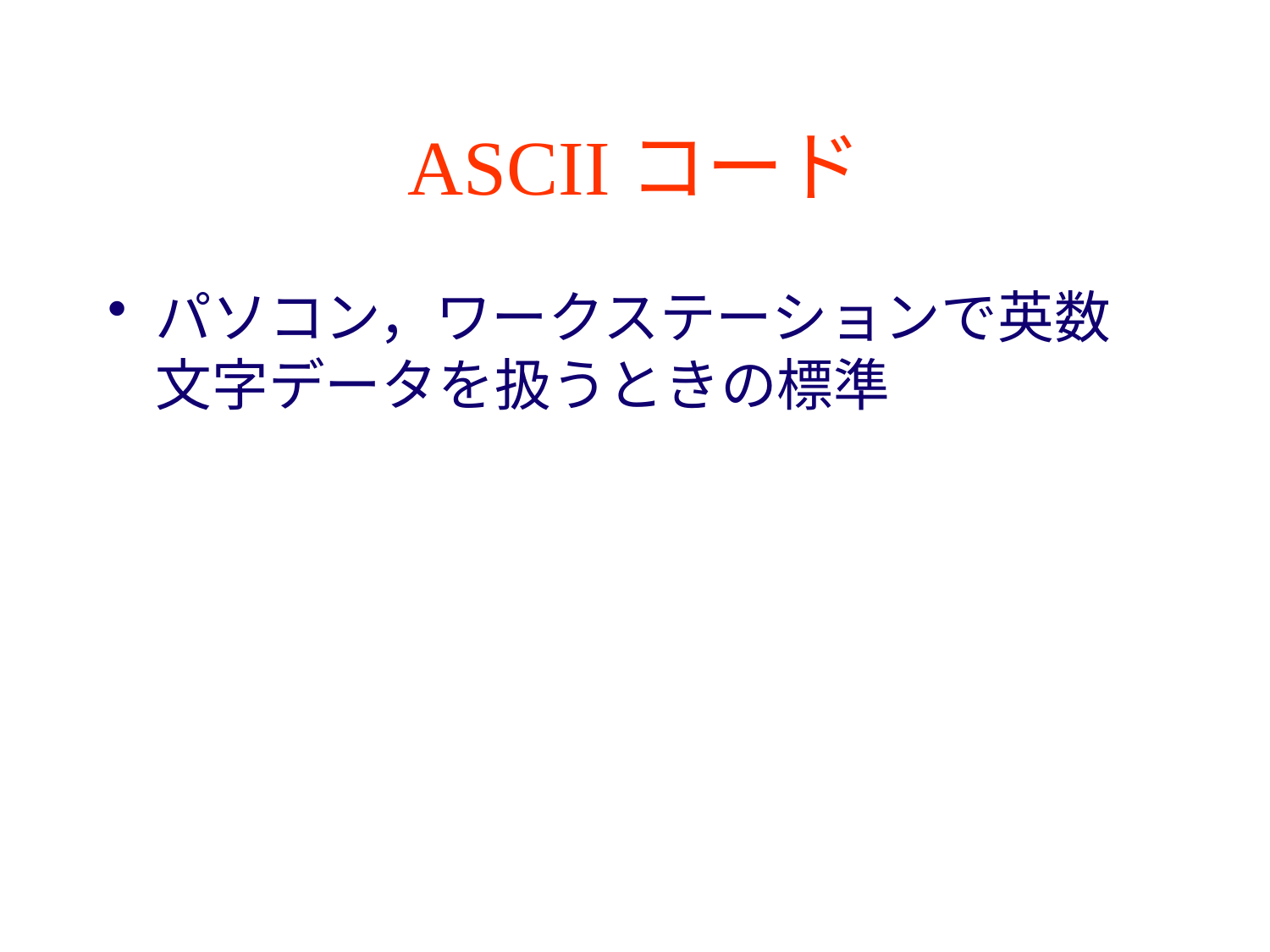

# ASCIIコード
パソコン，ワークステーションで英数文字データを扱うときの標準